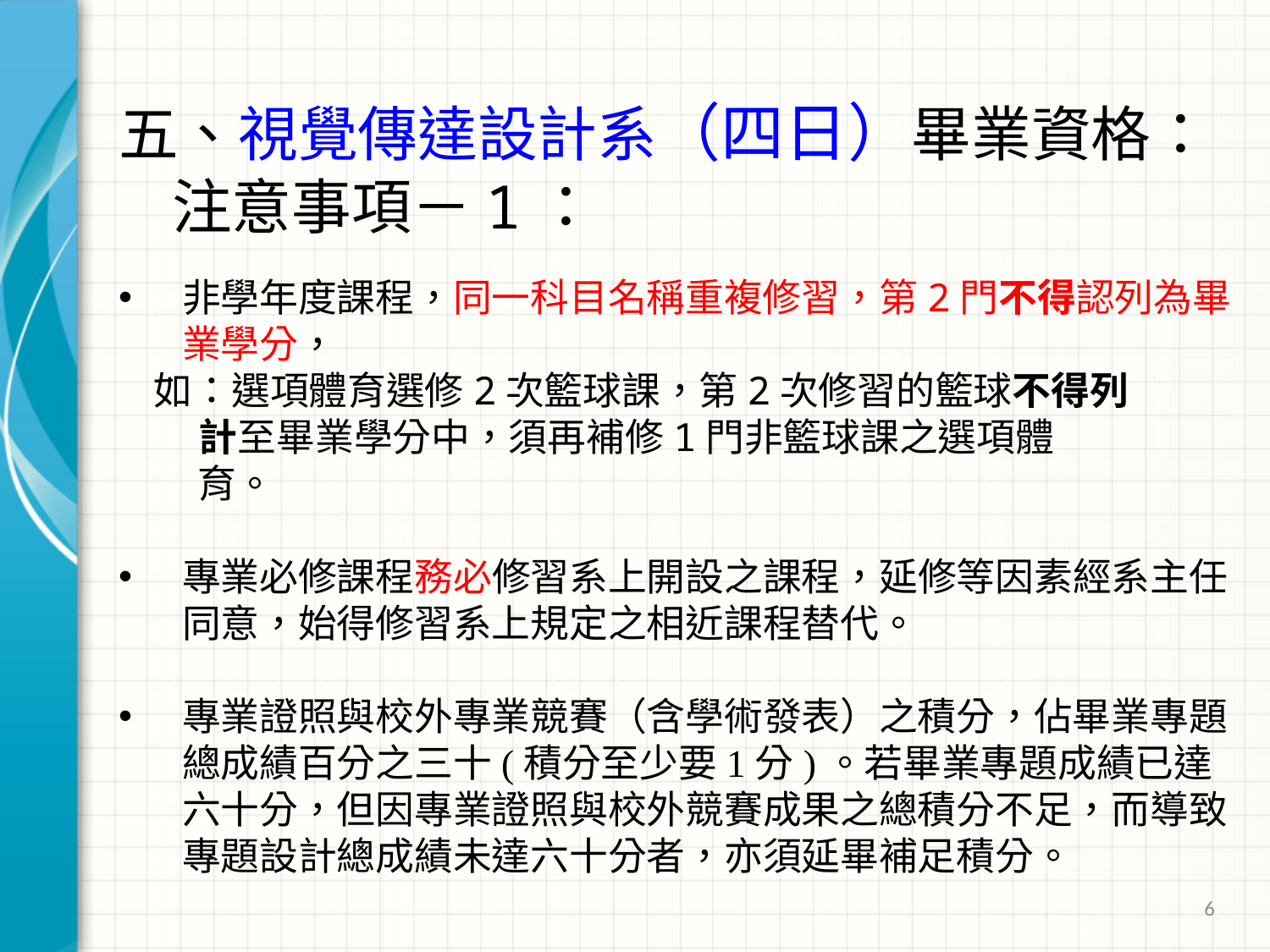

# 五、視覺傳達設計系（四日）畢業資格： 注意事項－1：
非學年度課程，同一科目名稱重複修習，第2門不得認列為畢業學分，
   如：選項體育選修2次籃球課，第2次修習的籃球不得列
        計至畢業學分中，須再補修1門非籃球課之選項體
        育。

專業必修課程務必修習系上開設之課程，延修等因素經系主任同意，始得修習系上規定之相近課程替代。

專業證照與校外專業競賽（含學術發表）之積分，佔畢業專題總成績百分之三十(積分至少要1分)。若畢業專題成績已達六十分，但因專業證照與校外競賽成果之總積分不足，而導致專題設計總成績未達六十分者，亦須延畢補足積分。

6